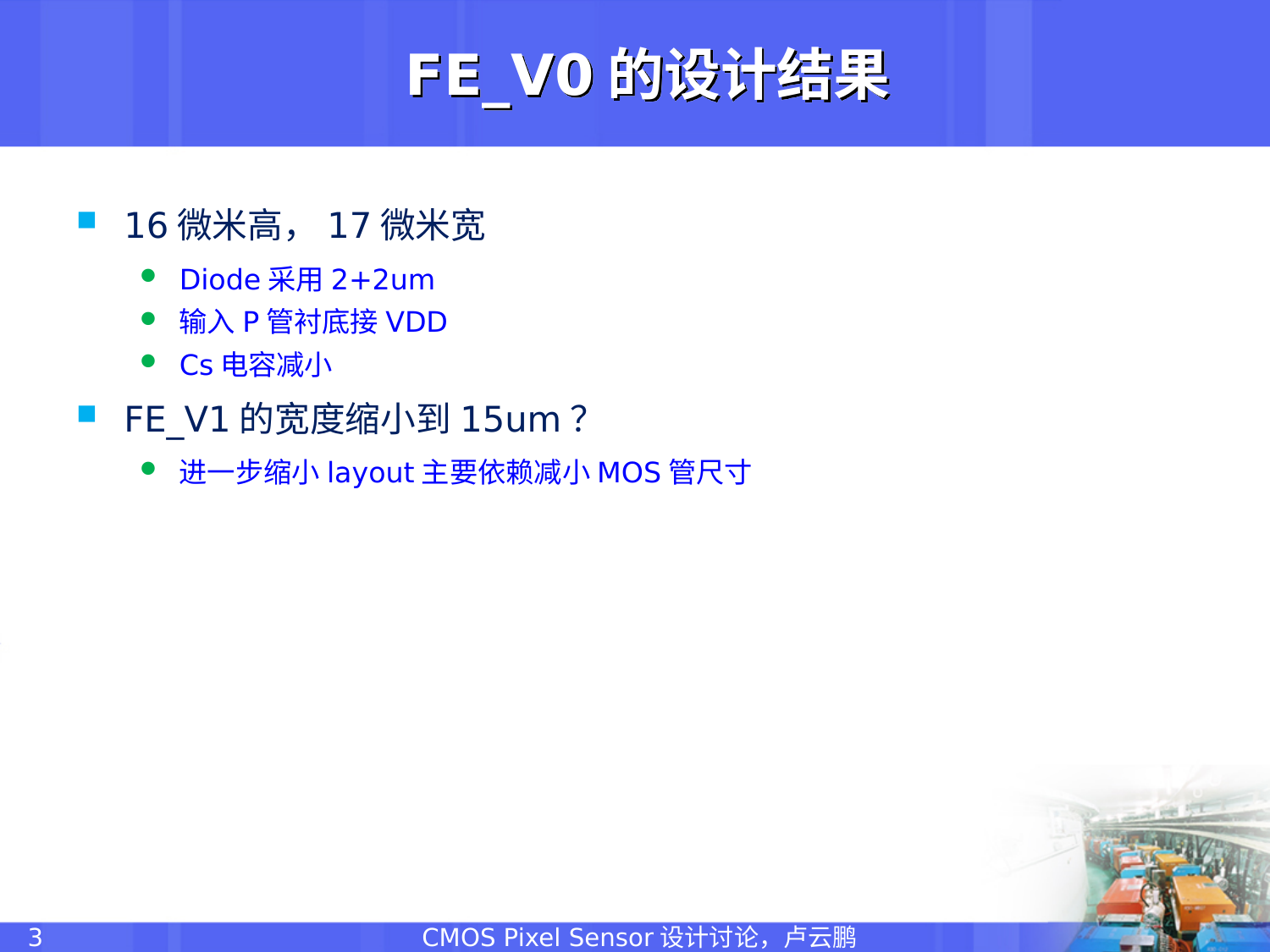

# FE_V0的设计结果
16微米高，17微米宽
Diode采用2+2um
输入P管衬底接VDD
Cs电容减小
FE_V1的宽度缩小到15um？
进一步缩小layout主要依赖减小MOS管尺寸

CMOS Pixel Sensor设计讨论，卢云鹏
3